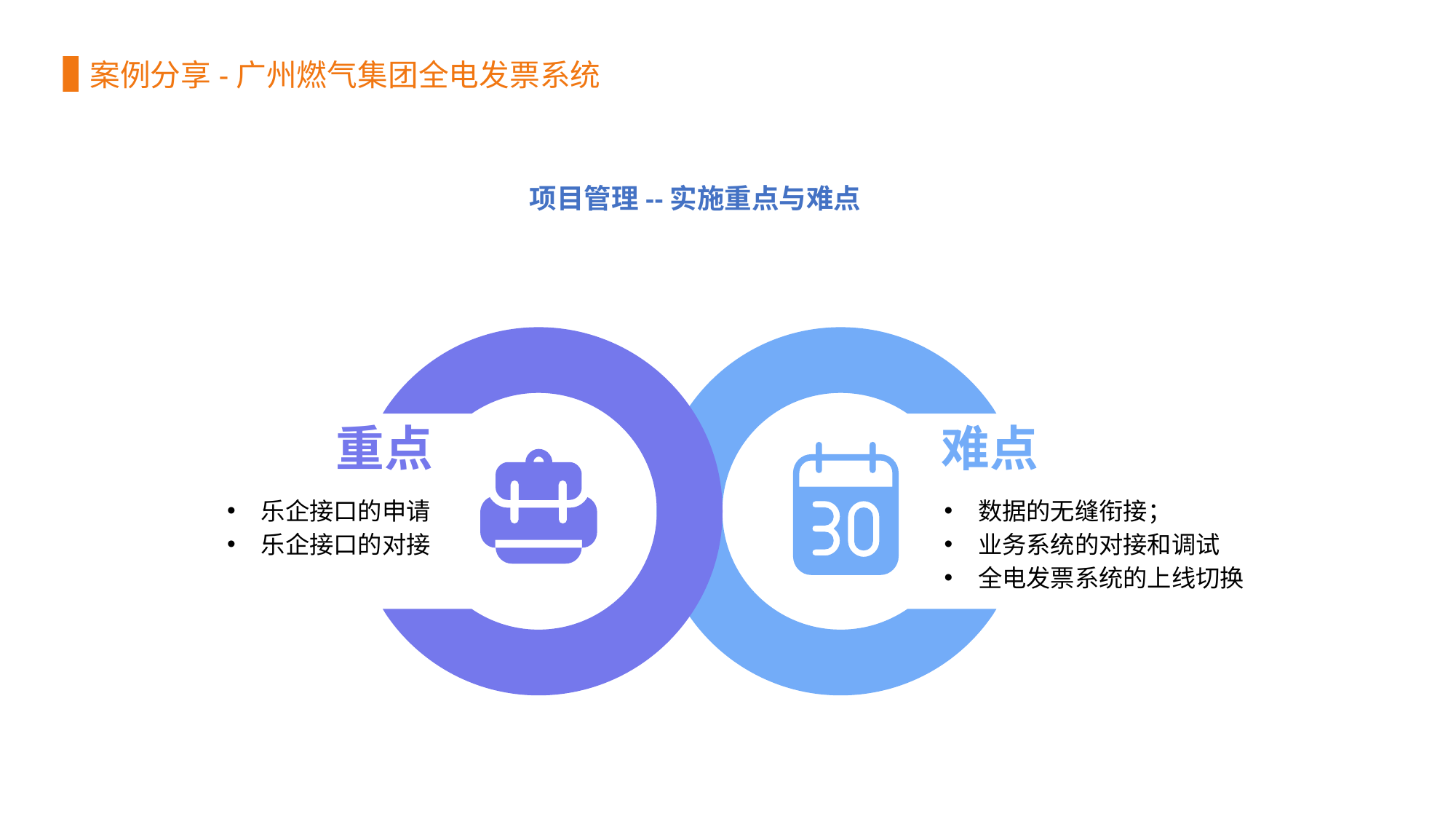

案例分享-广州燃气集团全电发票系统
项目管理--实施重点与难点

重点
难点

乐企接口的申请
乐企接口的对接
数据的无缝衔接；
业务系统的对接和调试
全电发票系统的上线切换